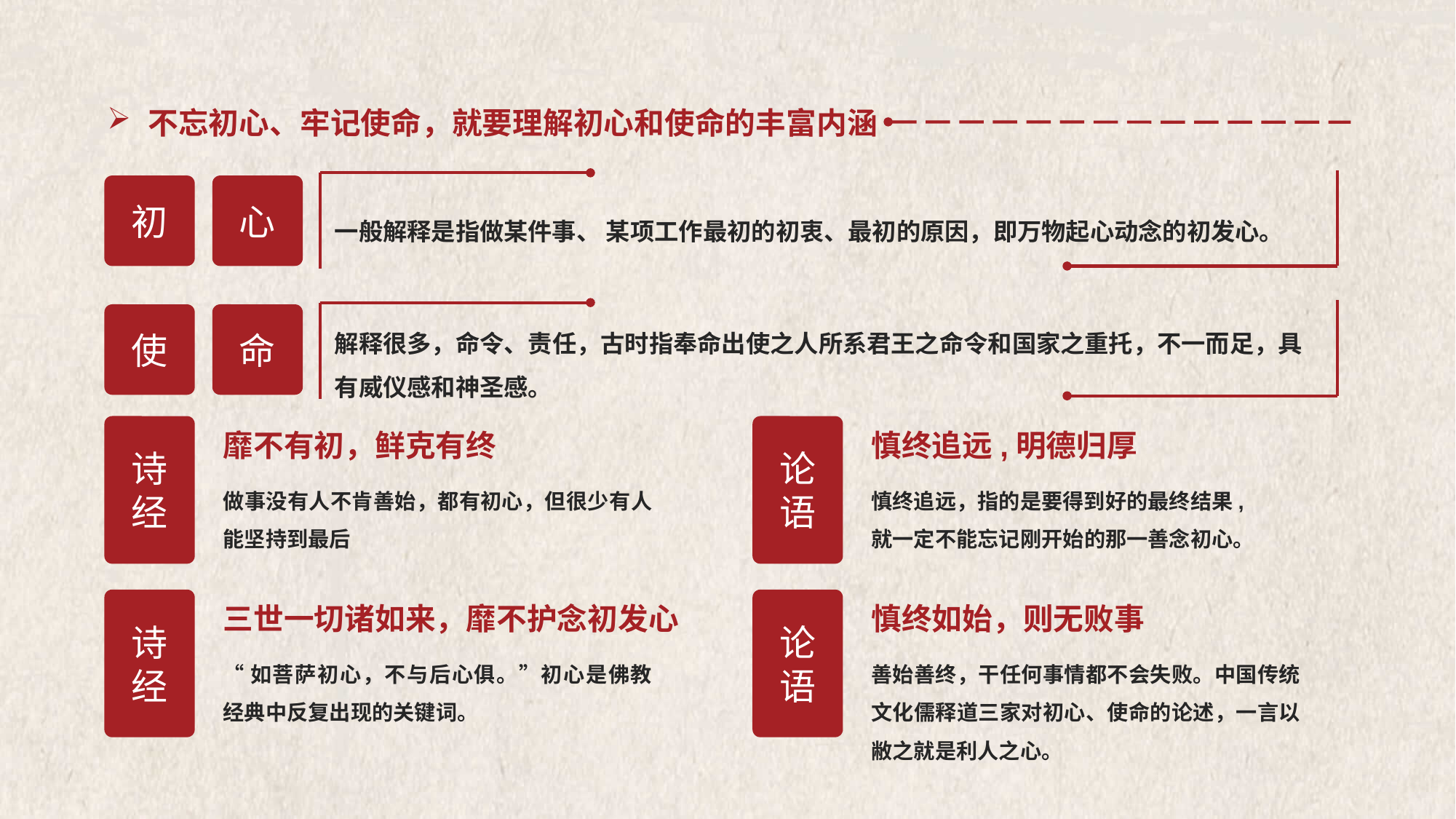

不忘初心、牢记使命，就要理解初心和使命的丰富内涵
一般解释是指做某件事、 某项工作最初的初衷、最初的原因，即万物起心动念的初发心。
初
心
解释很多，命令、责任，古时指奉命出使之人所系君王之命令和国家之重托，不一而足，具
有威仪感和神圣感。
使
命
诗经
靡不有初，鲜克有终
做事没有人不肯善始，都有初心，但很少有人能坚持到最后
论语
慎终追远,明德归厚
慎终追远，指的是要得到好的最终结果,
就一定不能忘记刚开始的那一善念初心。
诗经
三世一切诸如来，靡不护念初发心
“如菩萨初心，不与后心俱。”初心是佛教经典中反复出现的关键词。
论语
慎终如始，则无败事
善始善终，干任何事情都不会失败。中国传统文化儒释道三家对初心、使命的论述，一言以敝之就是利人之心。